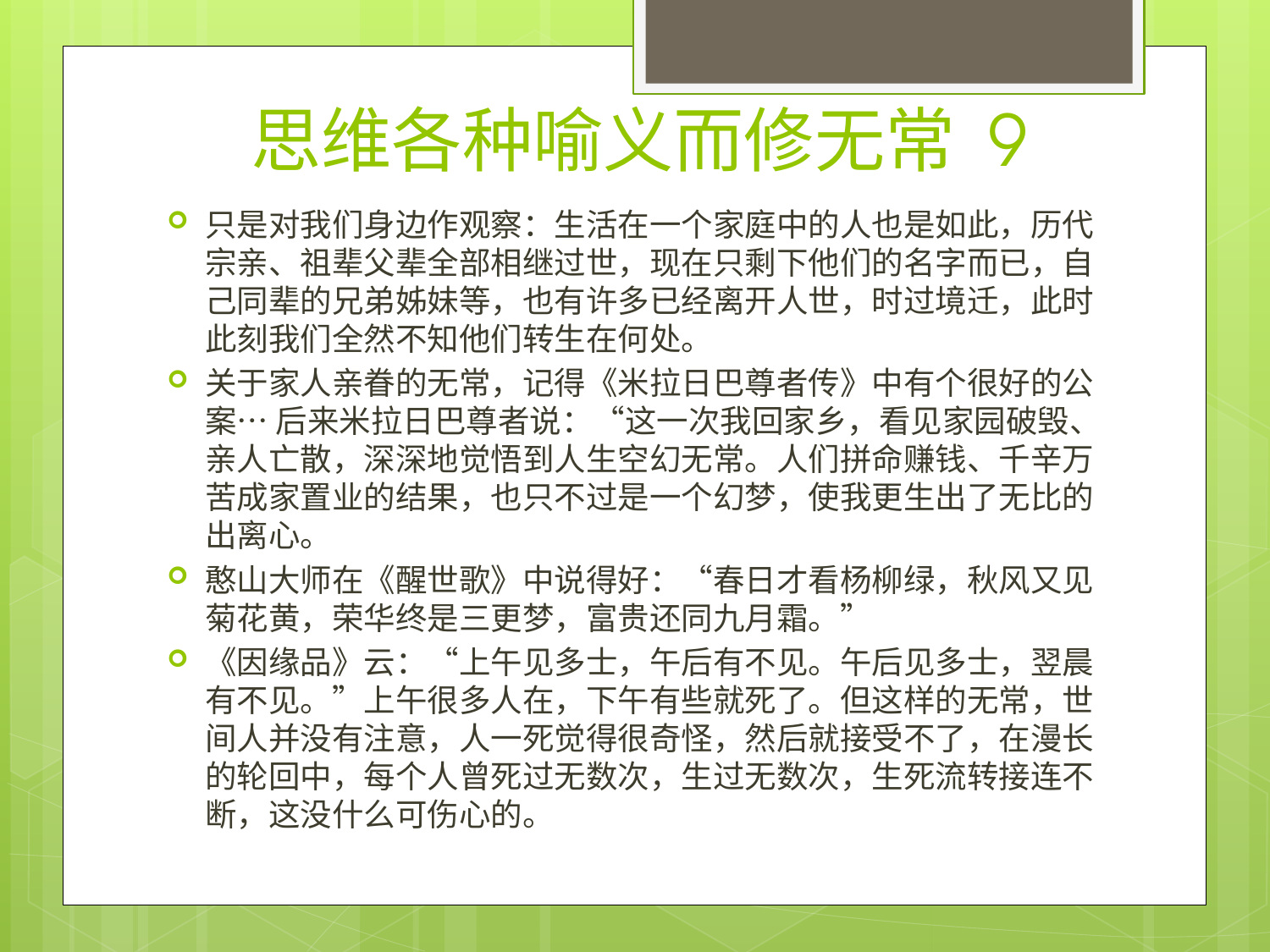

# 思维各种喻义而修无常 9
只是对我们身边作观察：生活在一个家庭中的人也是如此，历代宗亲、祖辈父辈全部相继过世，现在只剩下他们的名字而已，自己同辈的兄弟姊妹等，也有许多已经离开人世，时过境迁，此时此刻我们全然不知他们转生在何处。
关于家人亲眷的无常，记得《米拉日巴尊者传》中有个很好的公案… 后来米拉日巴尊者说：“这一次我回家乡，看见家园破毁、亲人亡散，深深地觉悟到人生空幻无常。人们拼命赚钱、千辛万苦成家置业的结果，也只不过是一个幻梦，使我更生出了无比的出离心。
憨山大师在《醒世歌》中说得好：“春日才看杨柳绿，秋风又见菊花黄，荣华终是三更梦，富贵还同九月霜。”
《因缘品》云：“上午见多士，午后有不见。午后见多士，翌晨有不见。”上午很多人在，下午有些就死了。但这样的无常，世间人并没有注意，人一死觉得很奇怪，然后就接受不了，在漫长的轮回中，每个人曾死过无数次，生过无数次，生死流转接连不断，这没什么可伤心的。